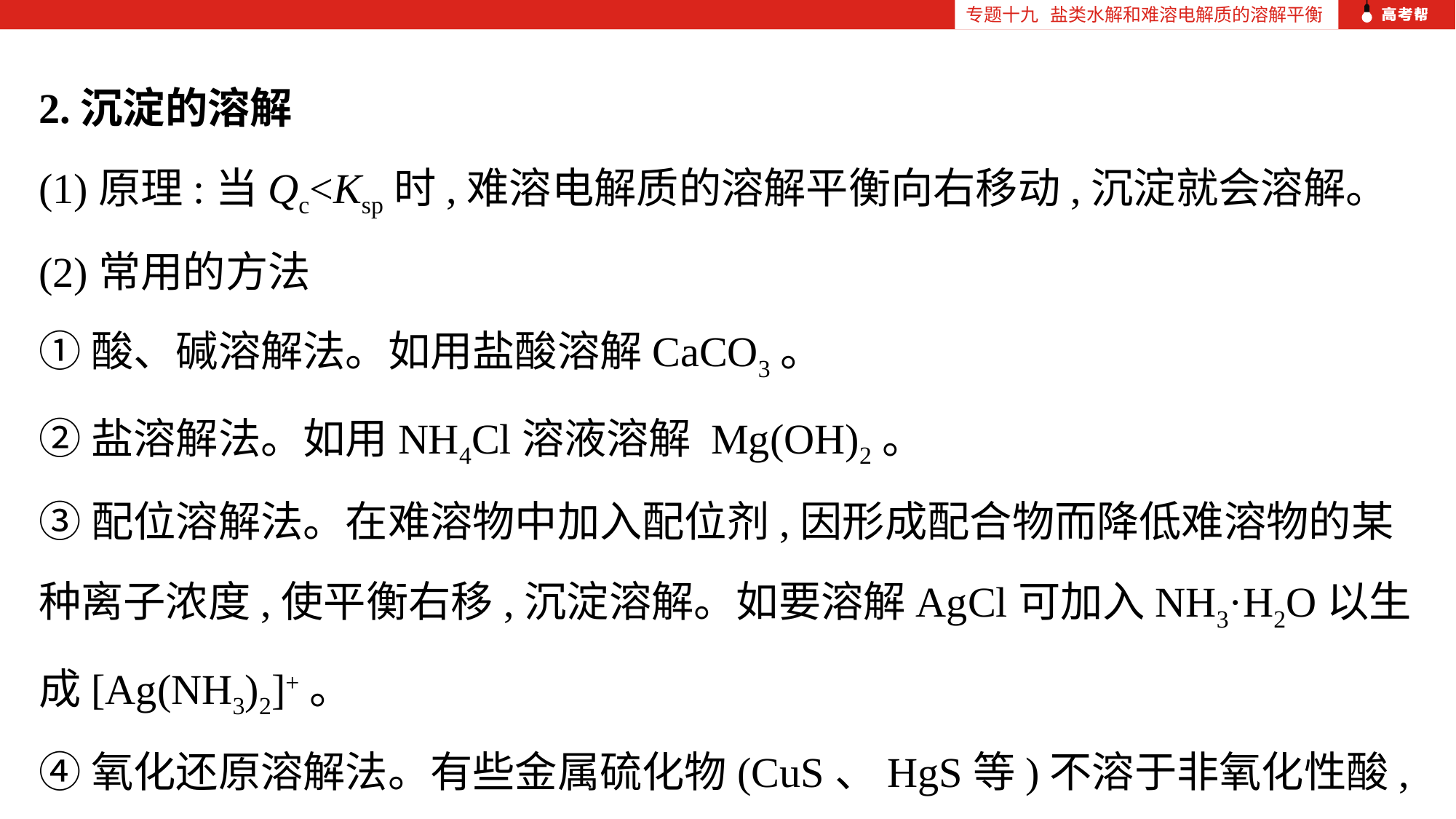

专题十九   盐类水解和难溶电解质的溶解平衡

2.沉淀的溶解
(1)原理:当Qc<Ksp时,难溶电解质的溶解平衡向右移动,沉淀就会溶解。
(2)常用的方法
①酸、碱溶解法。如用盐酸溶解CaCO3。
②盐溶解法。如用NH4Cl溶液溶解 Mg(OH)2。
③配位溶解法。在难溶物中加入配位剂,因形成配合物而降低难溶物的某种离子浓度,使平衡右移,沉淀溶解。如要溶解AgCl可加入NH3·H2O以生成[Ag(NH3)2]+。
④氧化还原溶解法。有些金属硫化物(CuS、HgS等)不溶于非氧化性酸,但能